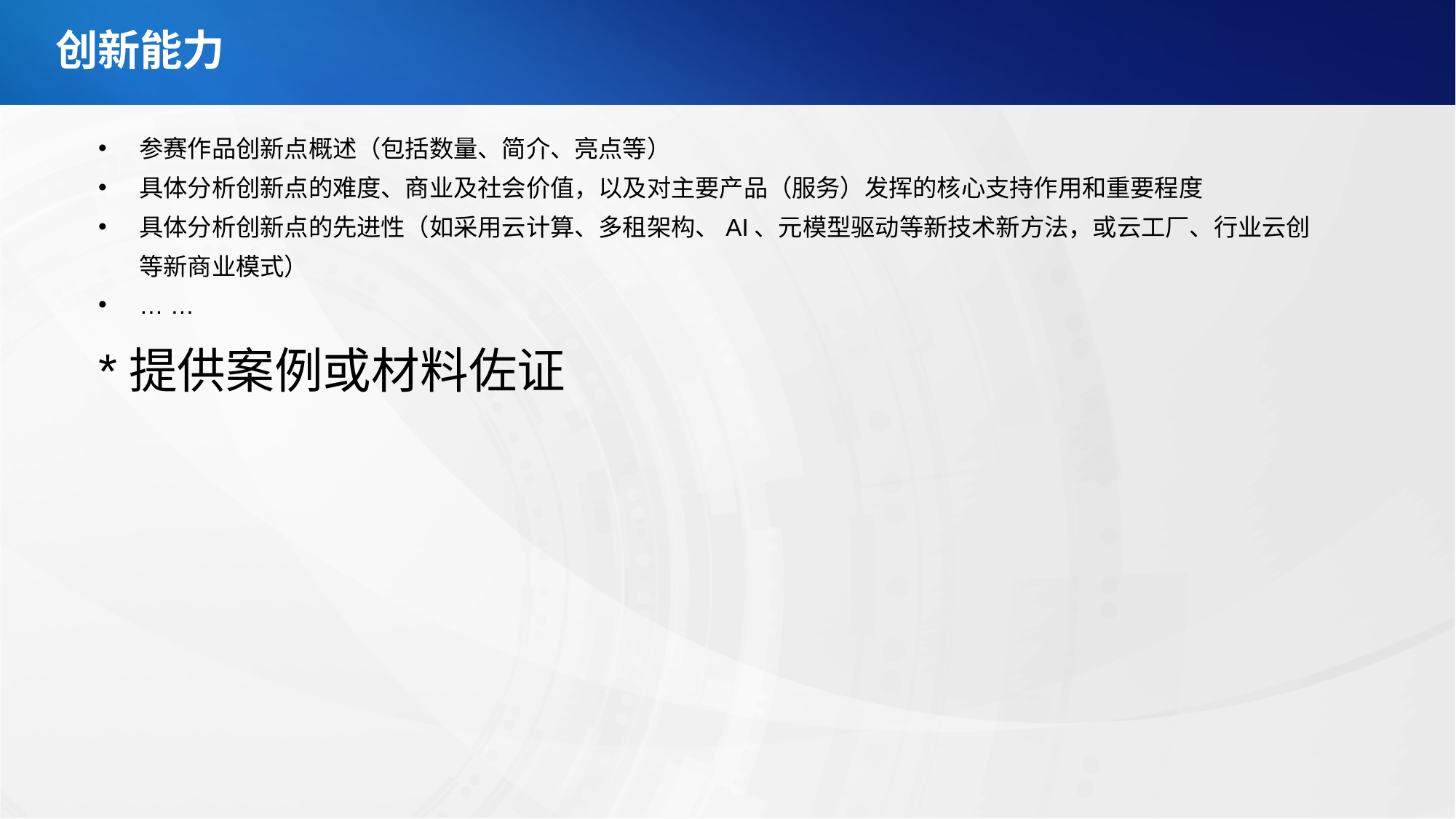

创新能力
参赛作品创新点概述（包括数量、简介、亮点等）
具体分析创新点的难度、商业及社会价值，以及对主要产品（服务）发挥的核心支持作用和重要程度
具体分析创新点的先进性（如采用云计算、多租架构、AI、元模型驱动等新技术新方法，或云工厂、行业云创等新商业模式）
… …
*提供案例或材料佐证